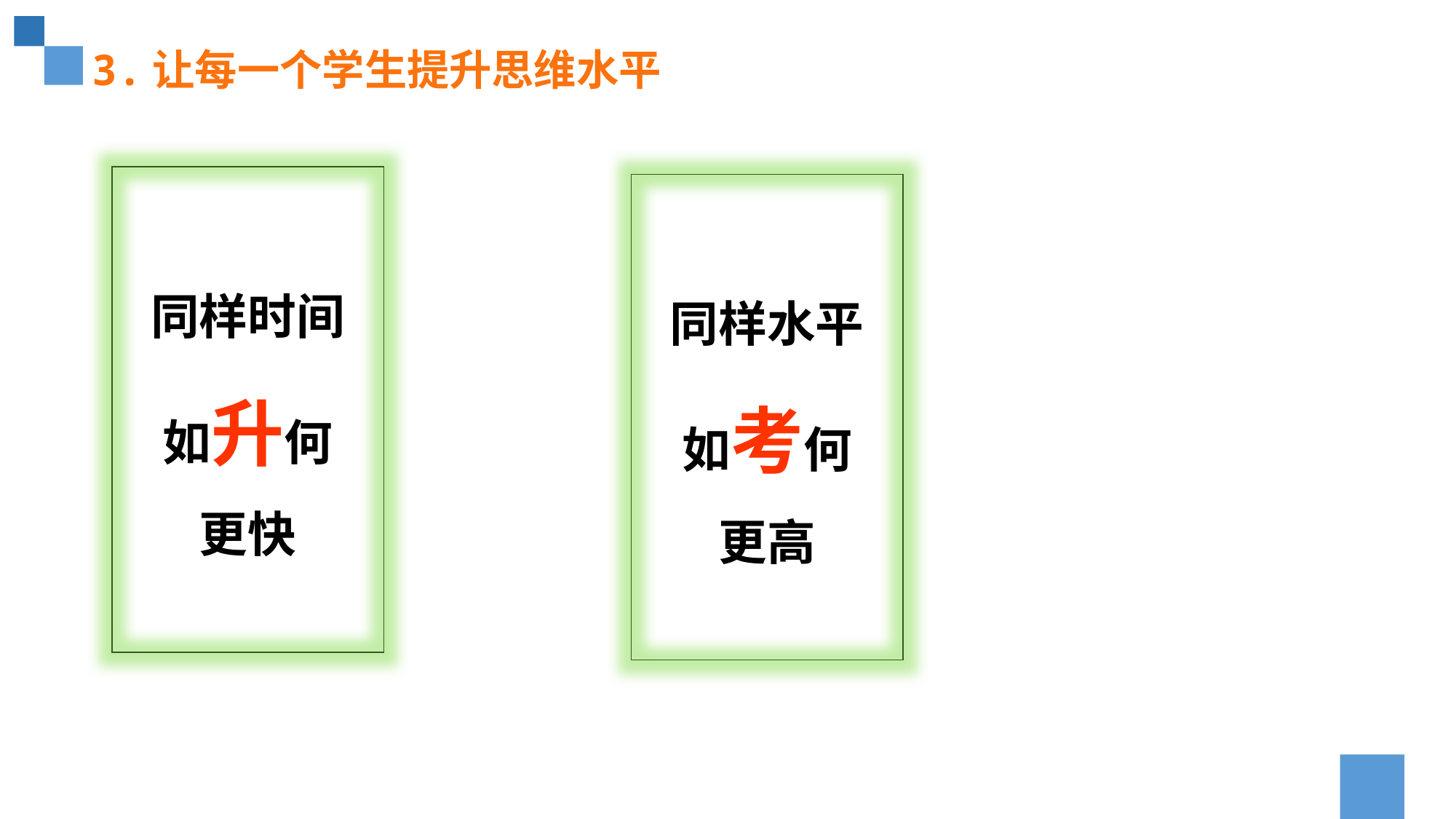

3.让每一个学生提升思维水平
同样时间
如升何
更快

同样水平
如考何
更高